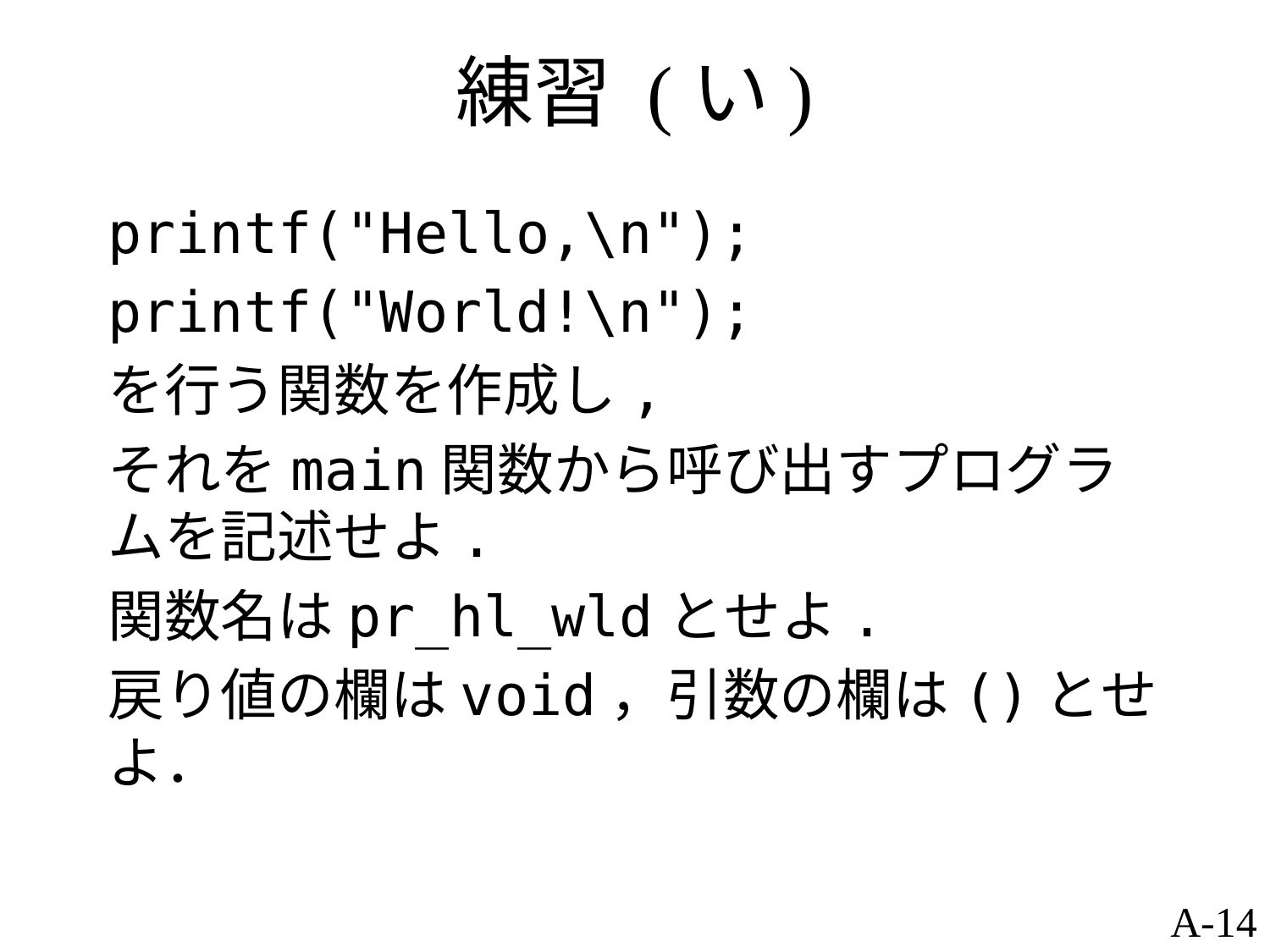

# 練習 (い)
printf("Hello,\n");
printf("World!\n");
を行う関数を作成し,
それをmain関数から呼び出すプログラムを記述せよ.
関数名はpr_hl_wldとせよ.
戻り値の欄はvoid，引数の欄は()とせよ．
A-14